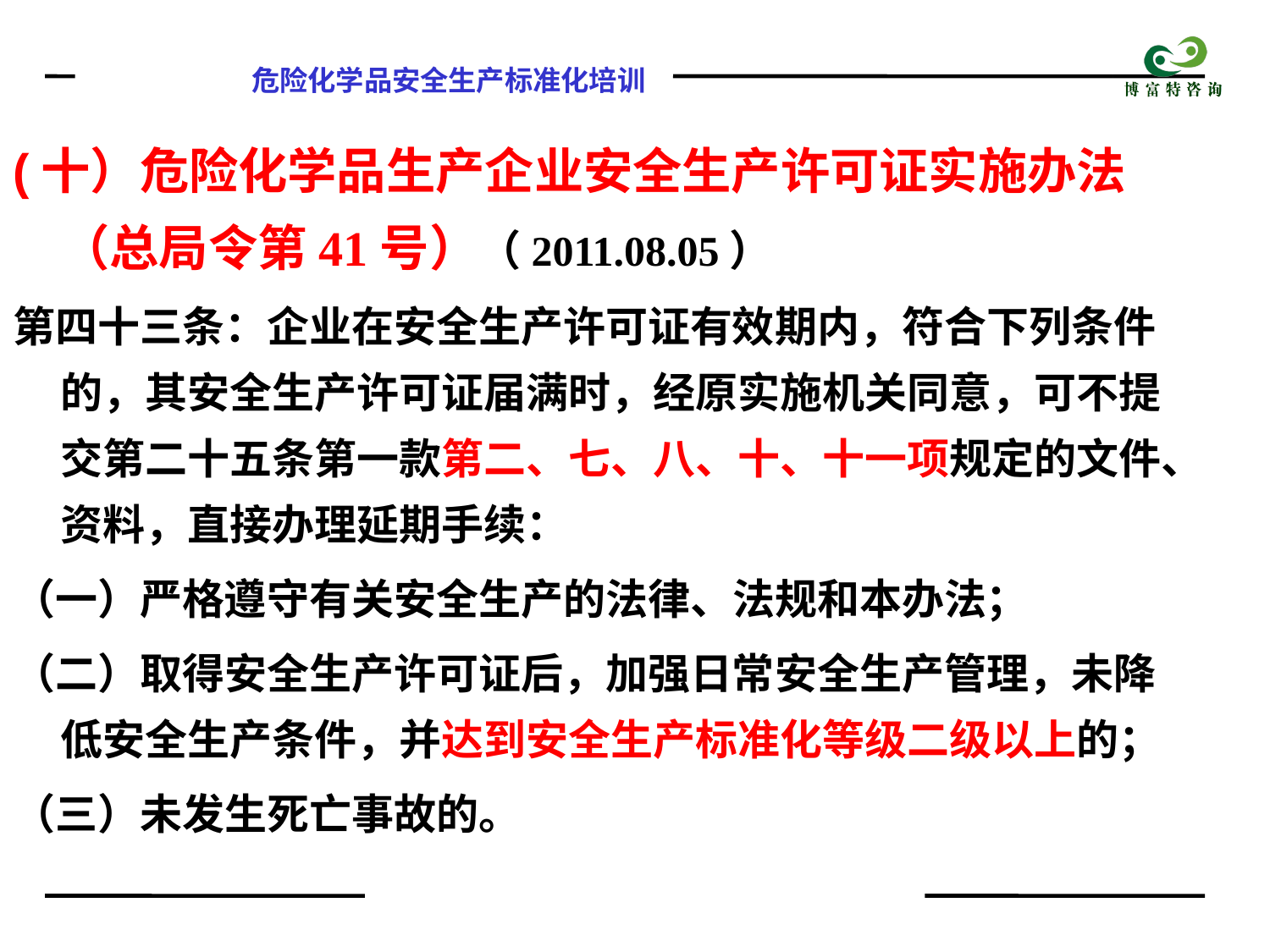

(十）危险化学品生产企业安全生产许可证实施办法（总局令第41号）（2011.08.05）
第四十三条：企业在安全生产许可证有效期内，符合下列条件的，其安全生产许可证届满时，经原实施机关同意，可不提交第二十五条第一款第二、七、八、十、十一项规定的文件、资料，直接办理延期手续：
（一）严格遵守有关安全生产的法律、法规和本办法；
（二）取得安全生产许可证后，加强日常安全生产管理，未降低安全生产条件，并达到安全生产标准化等级二级以上的；
（三）未发生死亡事故的。